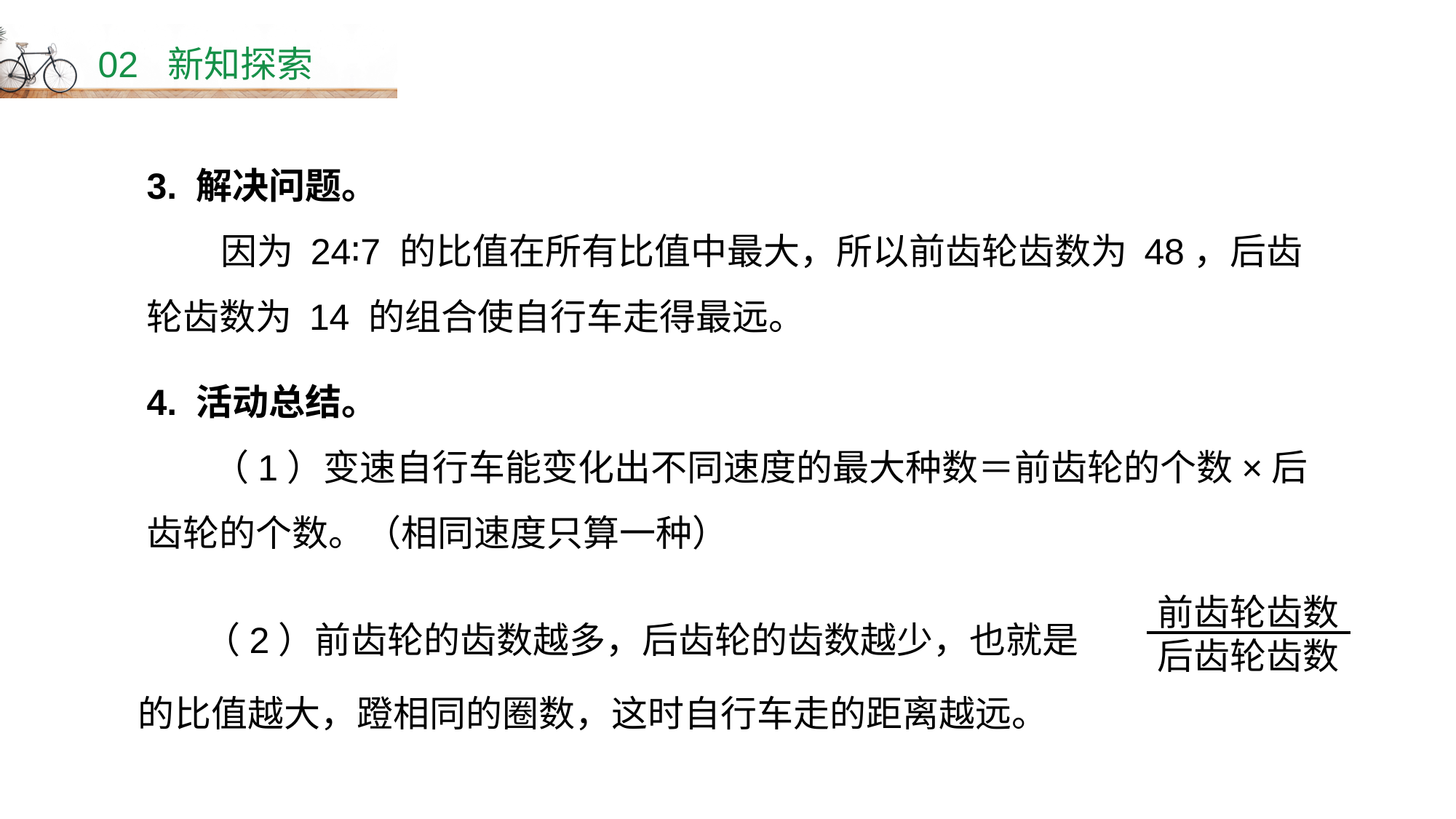

02  新知探索
3. 解决问题。
        因为 24∶7 的比值在所有比值中最大，所以前齿轮齿数为 48，后齿轮齿数为 14 的组合使自行车走得最远。
4. 活动总结。
       （1）变速自行车能变化出不同速度的最大种数＝前齿轮的个数×后齿轮的个数。（相同速度只算一种）
       （2）前齿轮的齿数越多，后齿轮的齿数越少，也就是                        的比值越大，蹬相同的圈数，这时自行车走的距离越远。
前齿轮齿数
后齿轮齿数